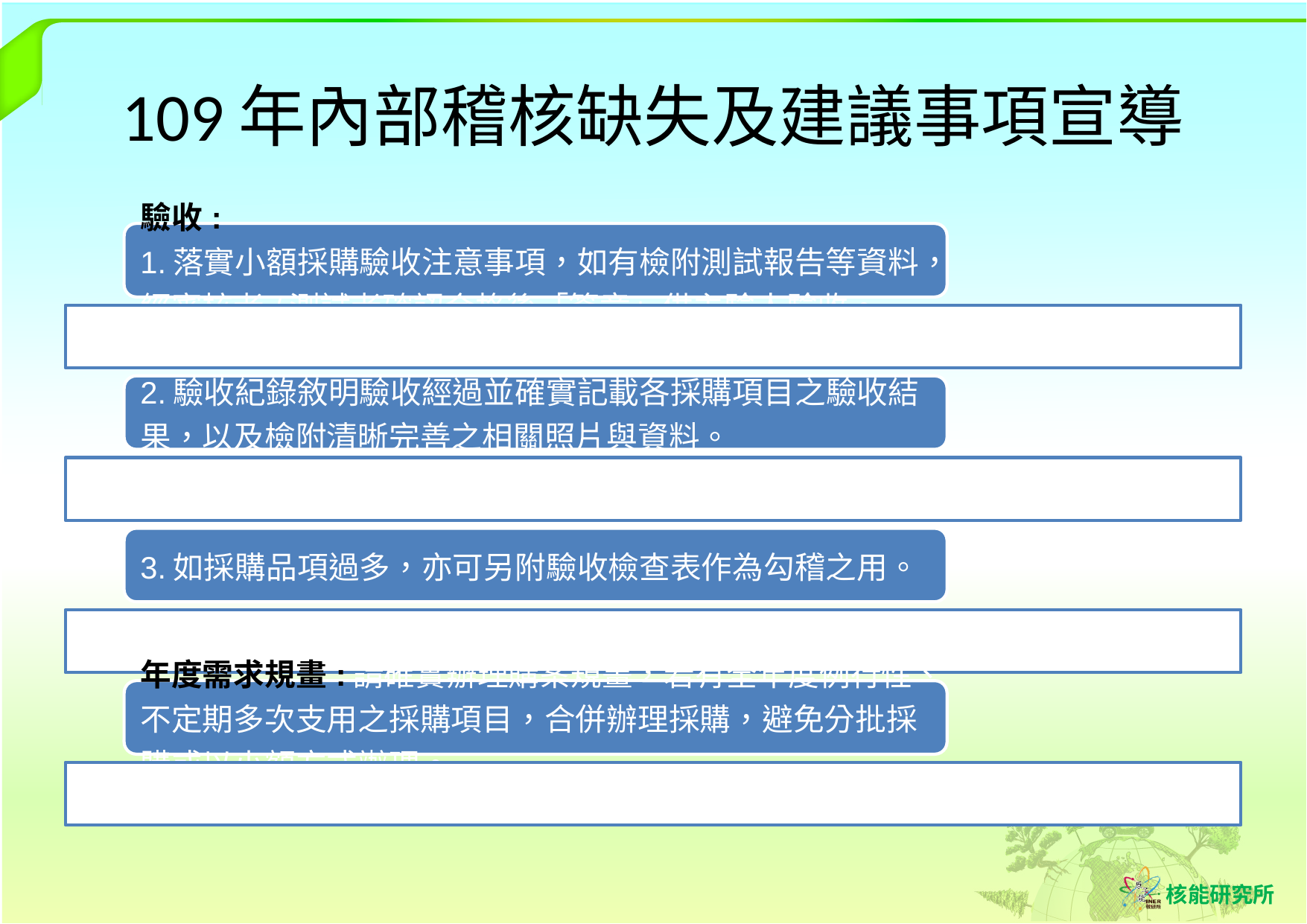

# 109年內部稽核缺失及建議事項宣導
驗收:
1.落實小額採購驗收注意事項，如有檢附測試報告等資料，經審核者/測試者確認合格後「簽章」供主驗人驗收。
2.驗收紀錄敘明驗收經過並確實記載各採購項目之驗收結果，以及檢附清晰完善之相關照片與資料。
3.如採購品項過多，亦可另附驗收檢查表作為勾稽之用。
年度需求規畫:請確實辦理購案規畫，若有全年度例行性、不定期多次支用之採購項目，合併辦理採購，避免分批採購或以小額方式辦理。